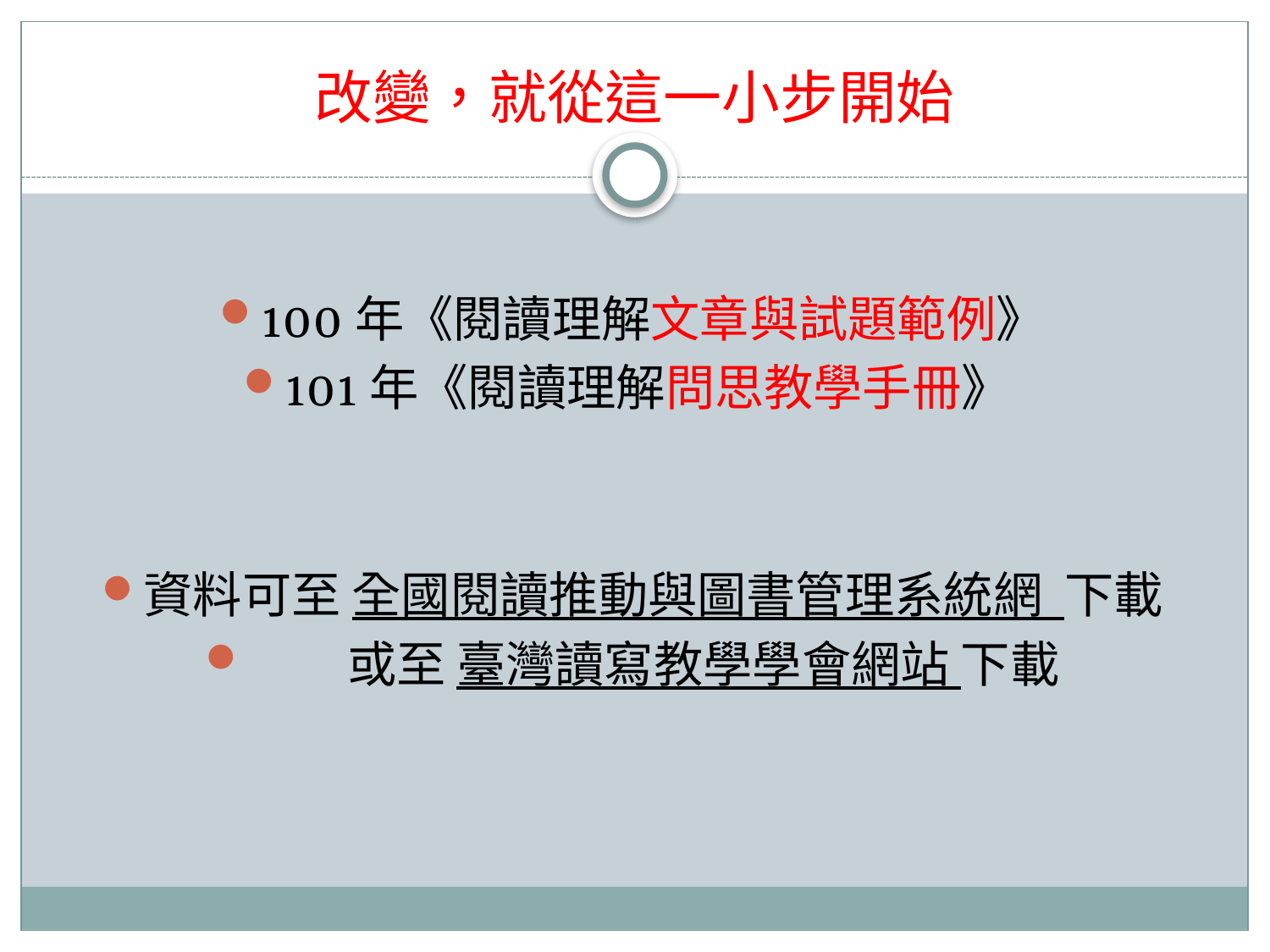

# 改變，就從這一小步開始

100年《閱讀理解文章與試題範例》
101年《閱讀理解問思教學手冊》

資料可至 全國閱讀推動與圖書管理系統網  下載
        或至 臺灣讀寫教學學會網站 下載